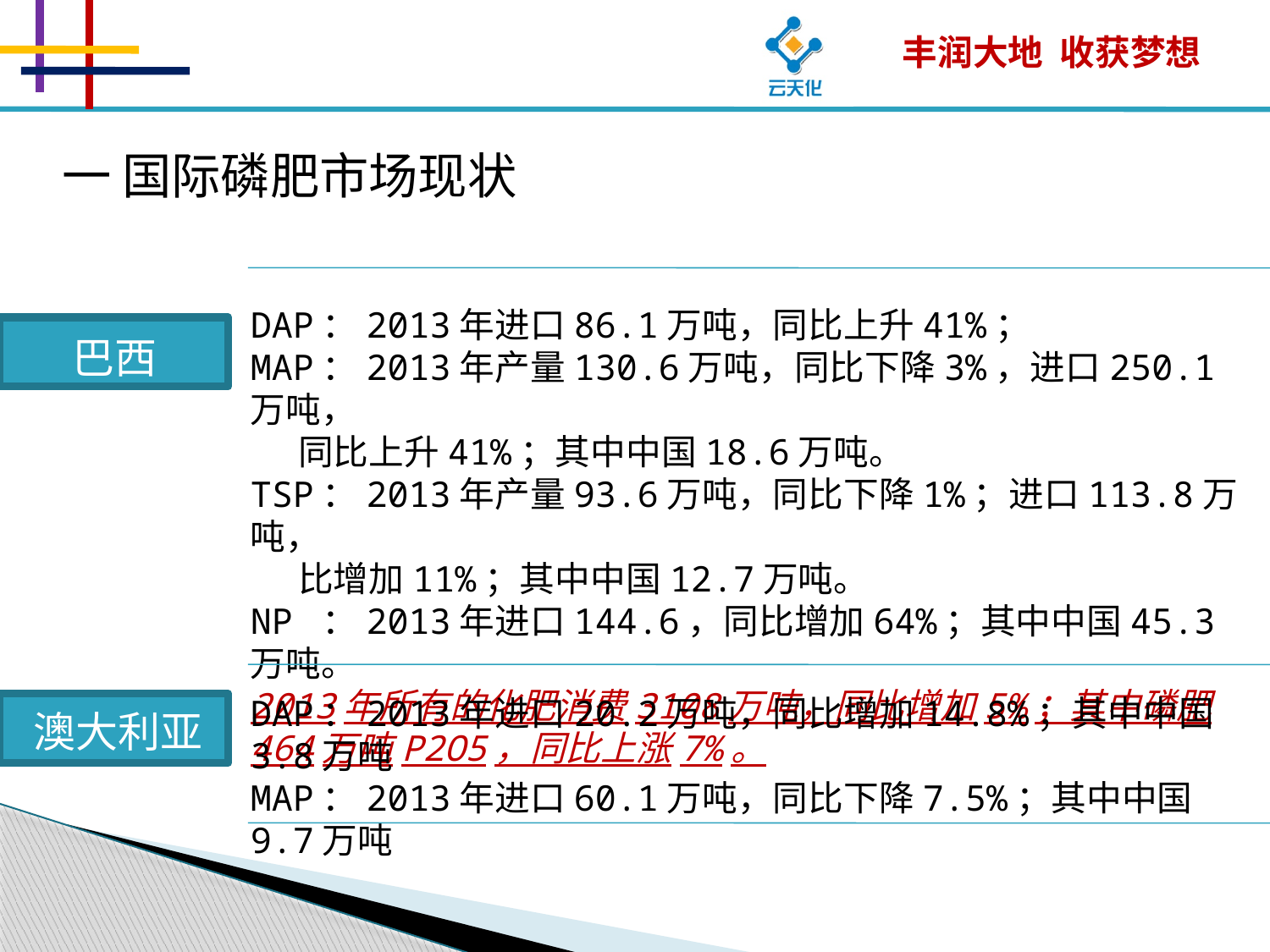

一 国际磷肥市场现状
DAP：2013年进口86.1万吨，同比上升41%；
MAP：2013年产量130.6万吨，同比下降3%，进口250.1万吨，
     同比上升41%；其中中国18.6万吨。
TSP：2013年产量93.6万吨，同比下降1%；进口113.8万吨，
     比增加11%；其中中国12.7万吨。
NP ：2013年进口144.6，同比增加64%；其中中国45.3万吨。
2013年所有的化肥消费3108万吨，同比增加5%；其中磷肥464万吨P2O5，同比上涨7%。

巴西
DAP：2013年进口20.2万吨，同比增加14.8%；其中中国3.8万吨
MAP：2013年进口60.1万吨，同比下降7.5%；其中中国9.7万吨

澳大利亚